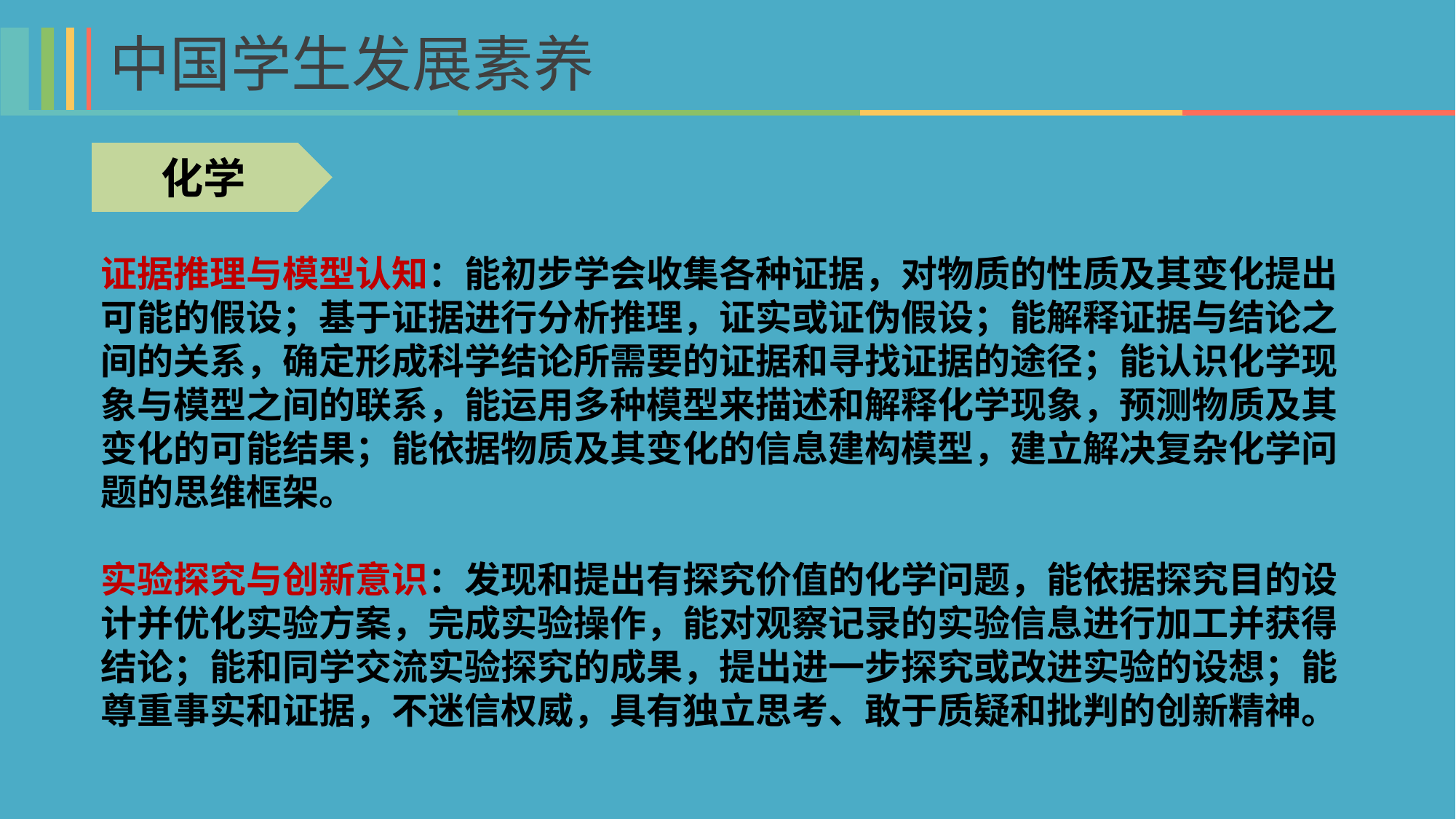

中国学生发展素养

化学
证据推理与模型认知：能初步学会收集各种证据，对物质的性质及其变化提出可能的假设；基于证据进行分析推理，证实或证伪假设；能解释证据与结论之间的关系，确定形成科学结论所需要的证据和寻找证据的途径；能认识化学现象与模型之间的联系，能运用多种模型来描述和解释化学现象，预测物质及其变化的可能结果；能依据物质及其变化的信息建构模型，建立解决复杂化学问题的思维框架。

实验探究与创新意识：发现和提出有探究价值的化学问题，能依据探究目的设计并优化实验方案，完成实验操作，能对观察记录的实验信息进行加工并获得结论；能和同学交流实验探究的成果，提出进一步探究或改进实验的设想；能尊重事实和证据，不迷信权威，具有独立思考、敢于质疑和批判的创新精神。